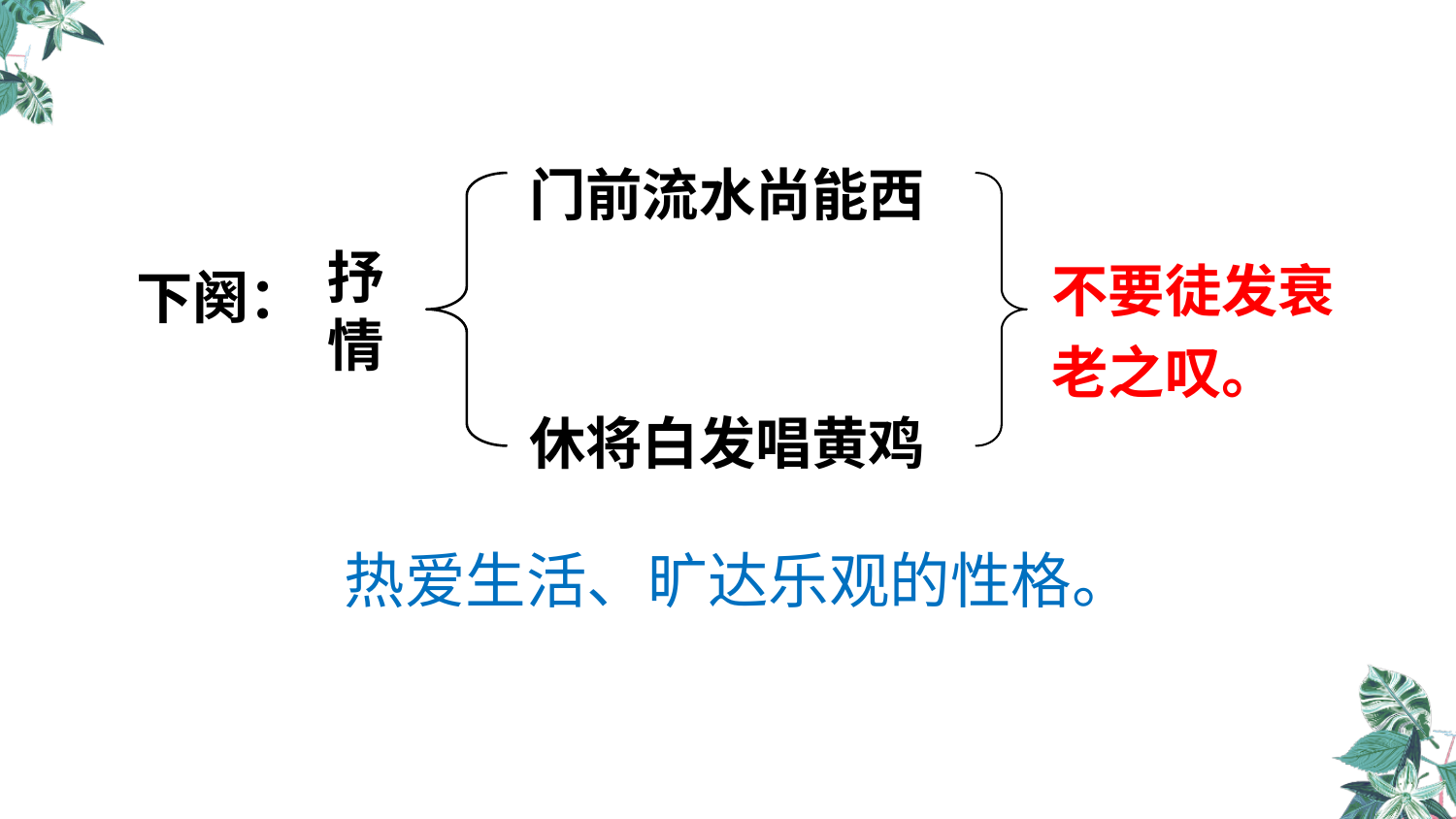

门前流水尚能西

抒情
不要徒发衰老之叹。
下阕：
休将白发唱黄鸡
热爱生活、旷达乐观的性格。